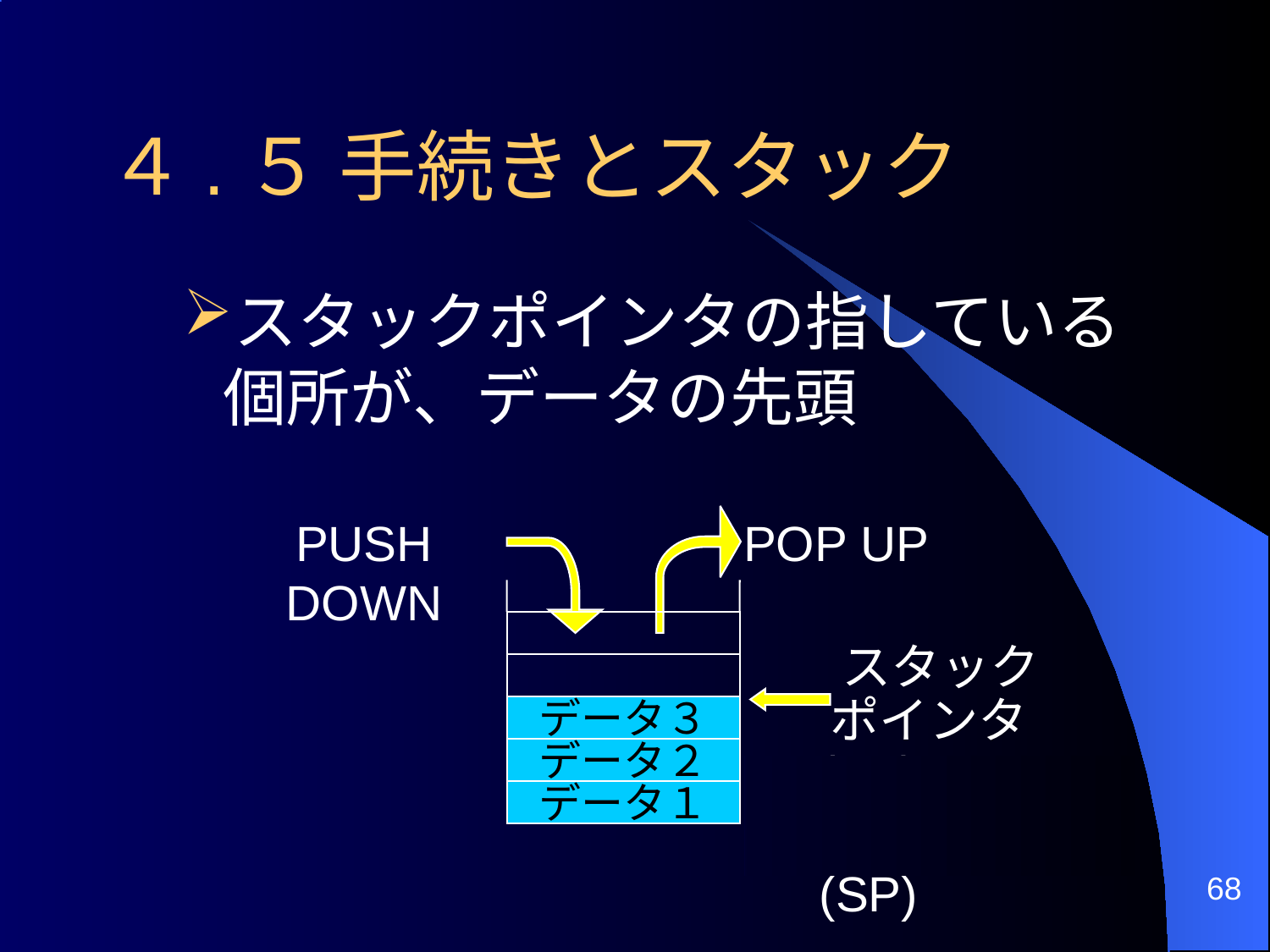

４.５ 手続きとスタック
スタックポインタの指している個所が、データの先頭
PUSH DOWN

POP UP

 スタック
 ポインタ(SP)

データ３

データ２

 スタック
 ポインタ(SP)

データ１

68